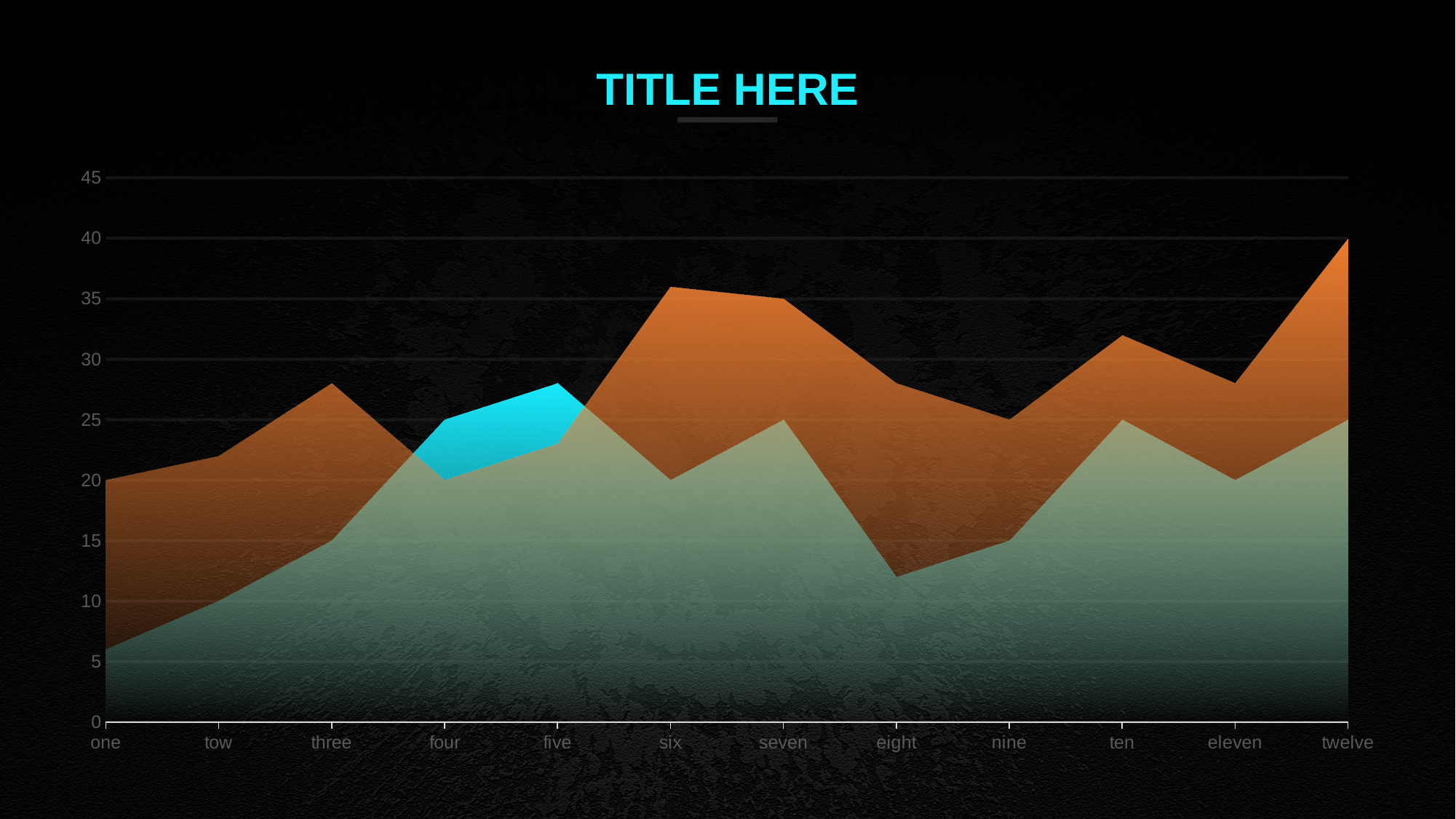

TITLE HERE

### Chart

| Category | 系列 1 | 系列 2 |
|---|---|---|
| one | 20.0 | 6.0 |
| tow | 22.0 | 10.0 |
| three | 28.0 | 15.0 |
| four | 20.0 | 25.0 |
| five | 23.0 | 28.0 |
| six | 36.0 | 20.0 |
| seven | 35.0 | 25.0 |
| eight | 28.0 | 12.0 |
| nine | 25.0 | 15.0 |
| ten | 32.0 | 25.0 |
| eleven | 28.0 | 20.0 |
| twelve | 40.0 | 25.0 |